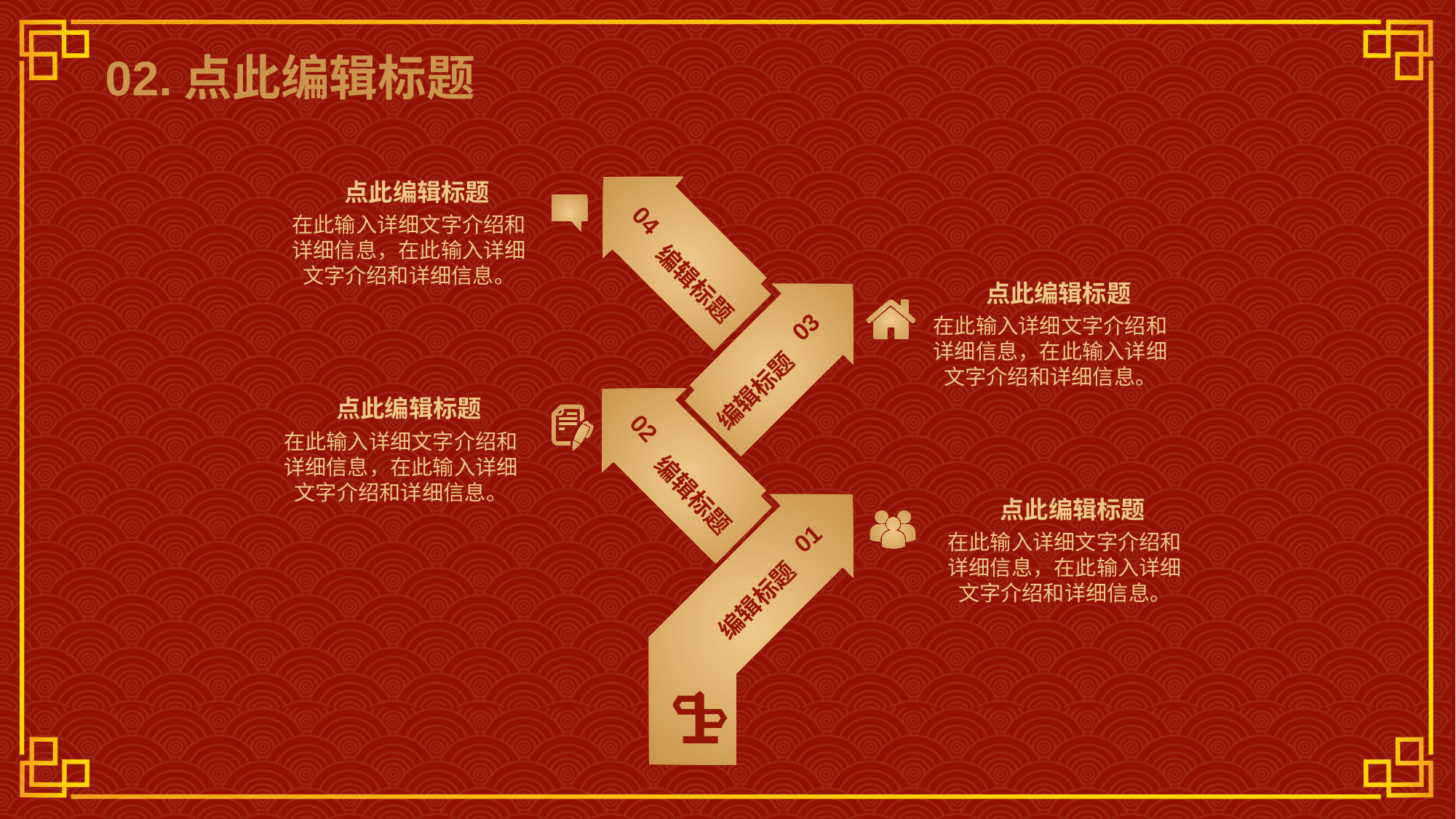

02.点此编辑标题

04
编辑标题
点此编辑标题
在此输入详细文字介绍和详细信息，在此输入详细文字介绍和详细信息。

点此编辑标题
在此输入详细文字介绍和详细信息，在此输入详细文字介绍和详细信息。

03
编辑标题

02
编辑标题
点此编辑标题
在此输入详细文字介绍和详细信息，在此输入详细文字介绍和详细信息。

01
编辑标题

点此编辑标题
在此输入详细文字介绍和详细信息，在此输入详细文字介绍和详细信息。